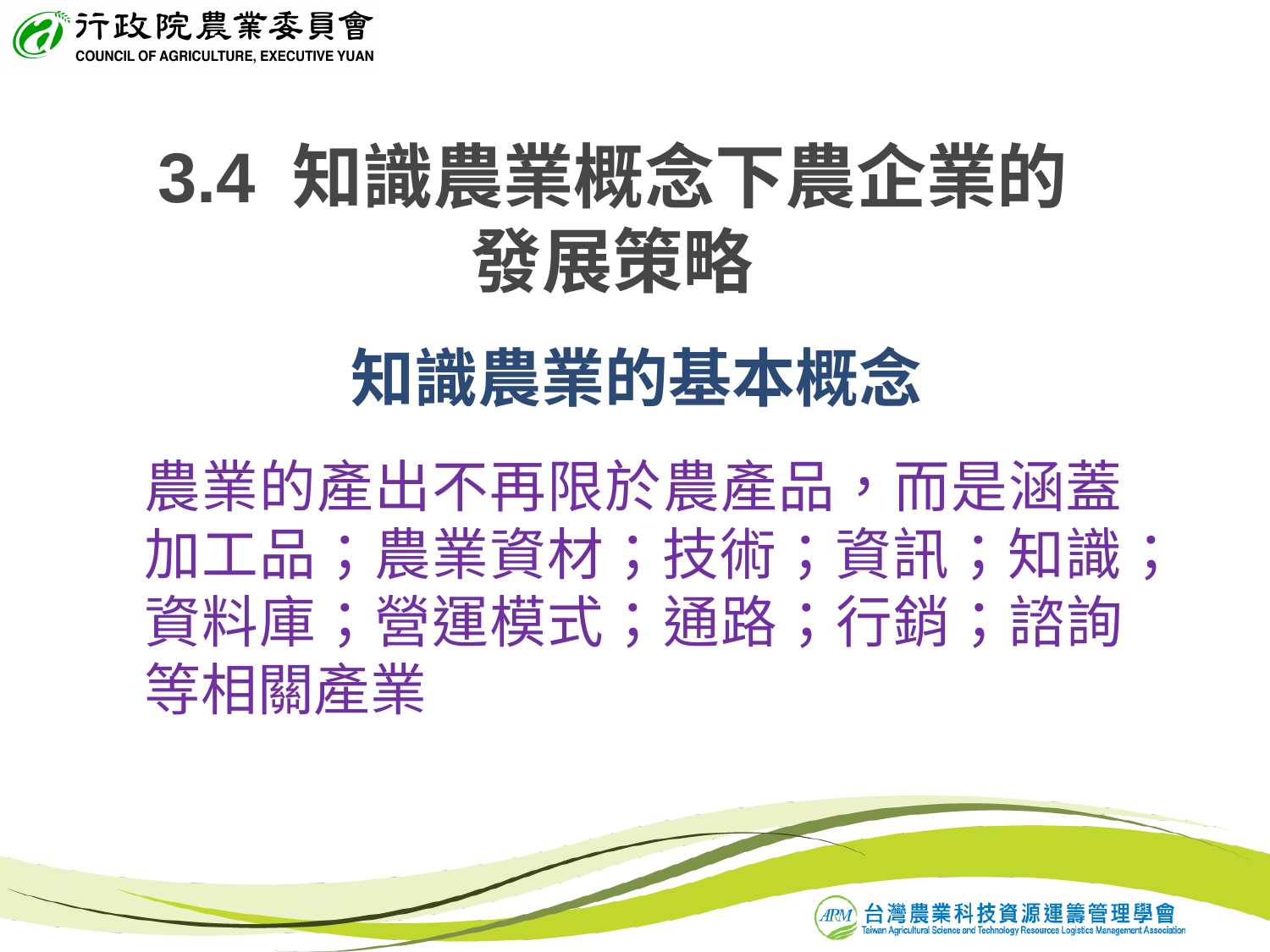

3.4 知識農業概念下農企業的發展策略
知識農業的基本概念
農業的產出不再限於農產品，而是涵蓋加工品；農業資材；技術；資訊；知識；資料庫；營運模式；通路；行銷；諮詢等相關產業